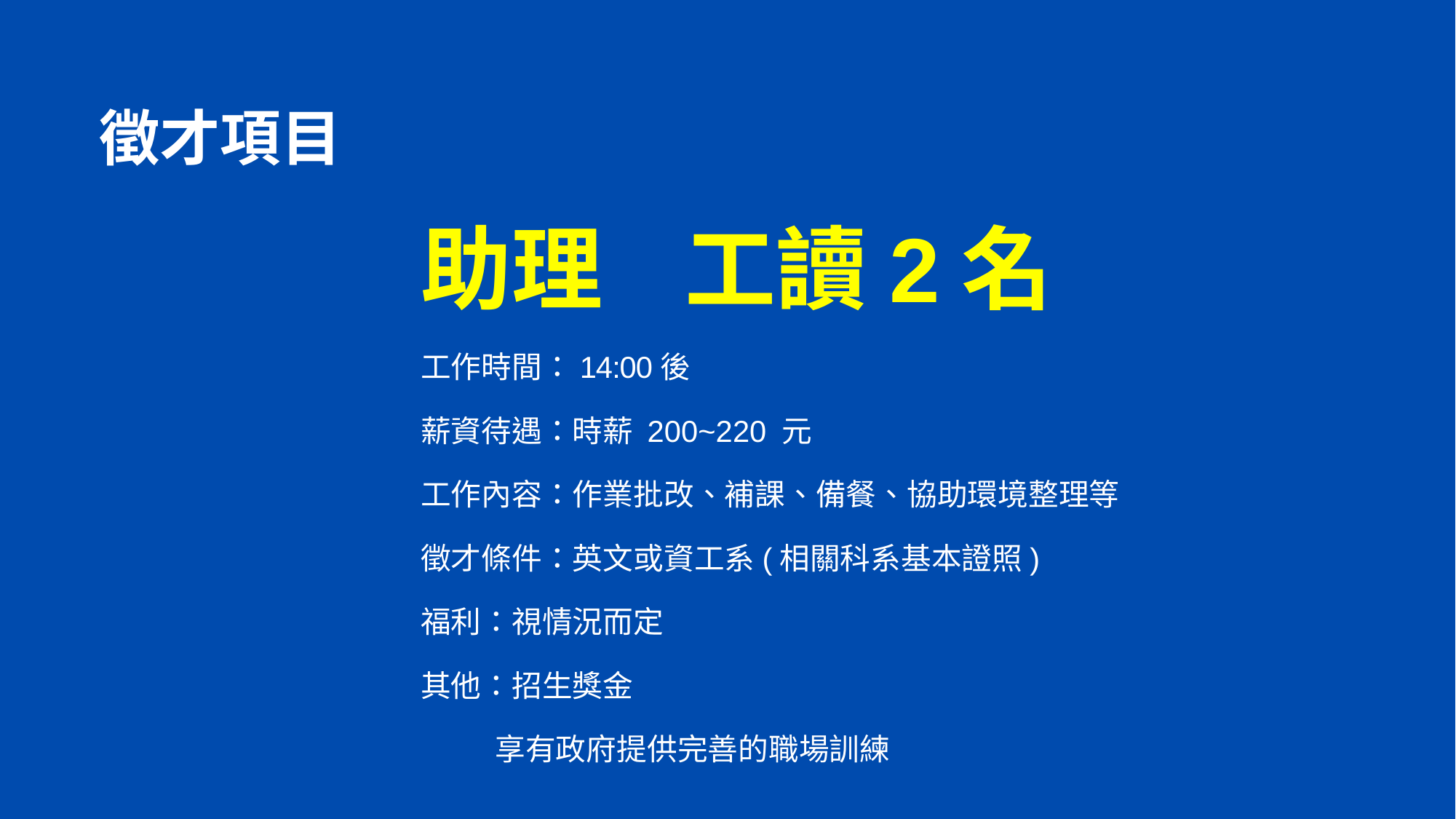

徵才項目
助理    工讀2名
工作時間：14:00後
薪資待遇：時薪 200~220 元
工作內容：作業批改、補課、備餐、協助環境整理等
徵才條件：英文或資工系(相關科系基本證照)
福利：視情況而定
其他：招生獎金
          享有政府提供完善的職場訓練